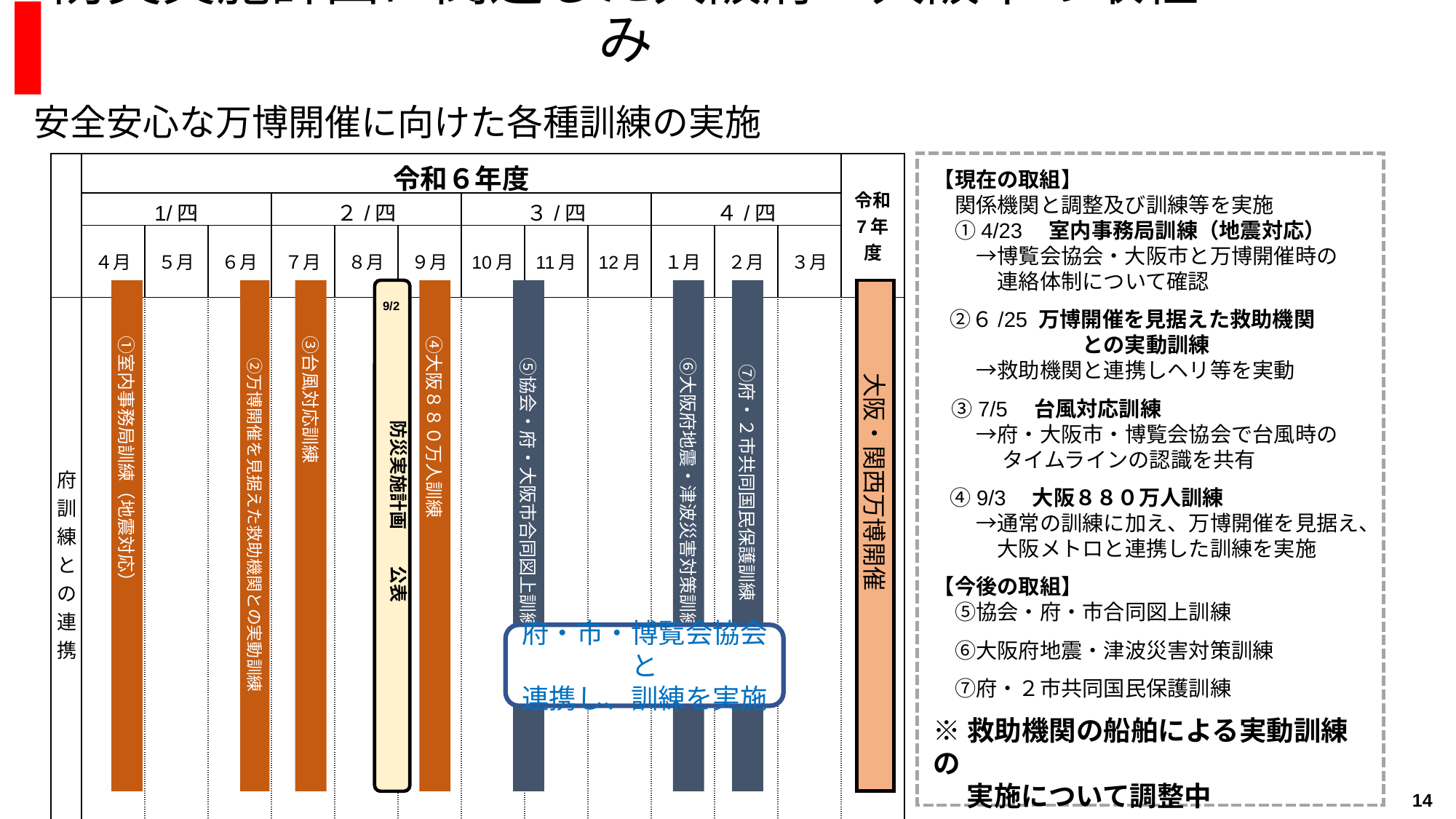

防災実施計画に関連した大阪府・大阪市の取組み
安全安心な万博開催に向けた各種訓練の実施

|  | 令和６年度 |  |  |  |  |  |  |  |  |  |  |  | 令和 7年度 |
| --- | --- | --- | --- | --- | --- | --- | --- | --- | --- | --- | --- | --- | --- |
|  | 1/四 |  |  | ２/四 |  |  | ３/四 |  |  | ４/四 |  |  |  |
|  | ４月 | ５月 | ６月 | ７月 | ８月 | ９月 | 10月 | 11月 | 12月 | １月 | ２月 | ３月 |  |
| 府訓練との連携 |  |  |  |  |  |  |  |  |  |  |  |  |  |
【現在の取組】
　関係機関と調整及び訓練等を実施
　①4/23　室内事務局訓練（地震対応）
　　→博覧会協会・大阪市と万博開催時の
　　　連絡体制について確認

　②６/25 万博開催を見据えた救助機関
　　　　　　　との実動訓練
　　→救助機関と連携しヘリ等を実動

　③7/5　台風対応訓練
　　→府・大阪市・博覧会協会で台風時の
　　　 タイムラインの認識を共有

　④9/3　大阪８８０万人訓練
　　→通常の訓練に加え、万博開催を見据え、
　　　大阪メトロと連携した訓練を実施

【今後の取組】
　⑤協会・府・市合同図上訓練

　⑥大阪府地震・津波災害対策訓練

　⑦府・２市共同国民保護訓練

※救助機関の船舶による実動訓練の
　 実施について調整中
　　　④大阪８８０万人訓練
　　　　　　⑤協会・府・大阪市合同図上訓練
　　　　　　⑥大阪府地震・津波災害対策訓練
　　　　　　⑦府・２市共同国民保護訓練

　　　　　　②万博開催を見据えた救助機関との実動訓練
　　　①室内事務局訓練（地震対応）
　　　③台風対応訓練

9/2
大阪・関西万博開催
防災実施計画　　公表

府・市・博覧会協会と
連携し、訓練を実施
14